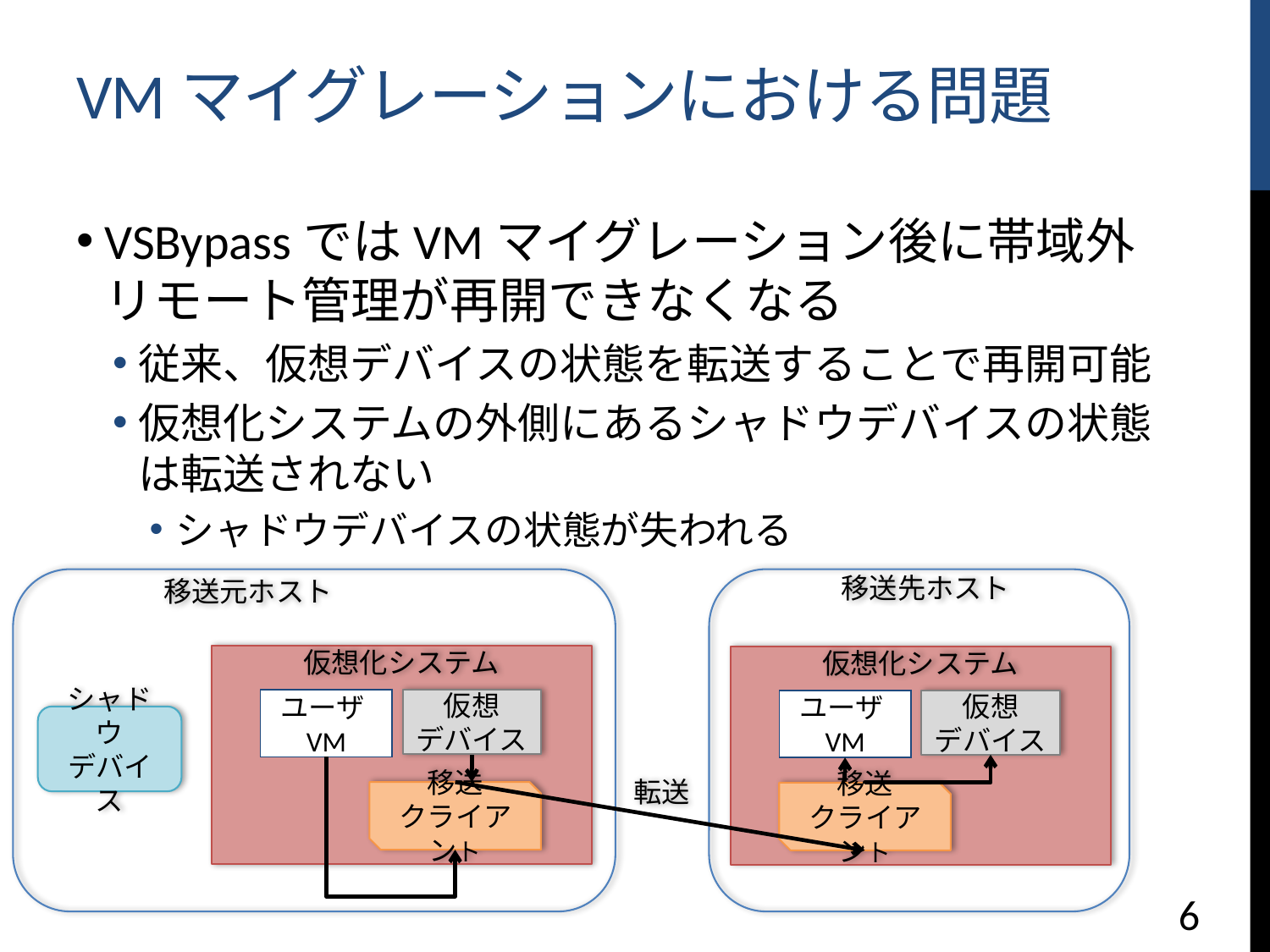

# VMマイグレーションにおける問題
VSBypassではVMマイグレーション後に帯域外リモート管理が再開できなくなる
従来、仮想デバイスの状態を転送することで再開可能
仮想化システムの外側にあるシャドウデバイスの状態は転送されない
シャドウデバイスの状態が失われる

移送先ホスト

移送元ホスト

仮想化システム
ユーザVM
仮想
デバイス
移送
クライアント

仮想化システム
ユーザVM
仮想
デバイス
移送
クライアント
シャドウ
デバイス
転送
6